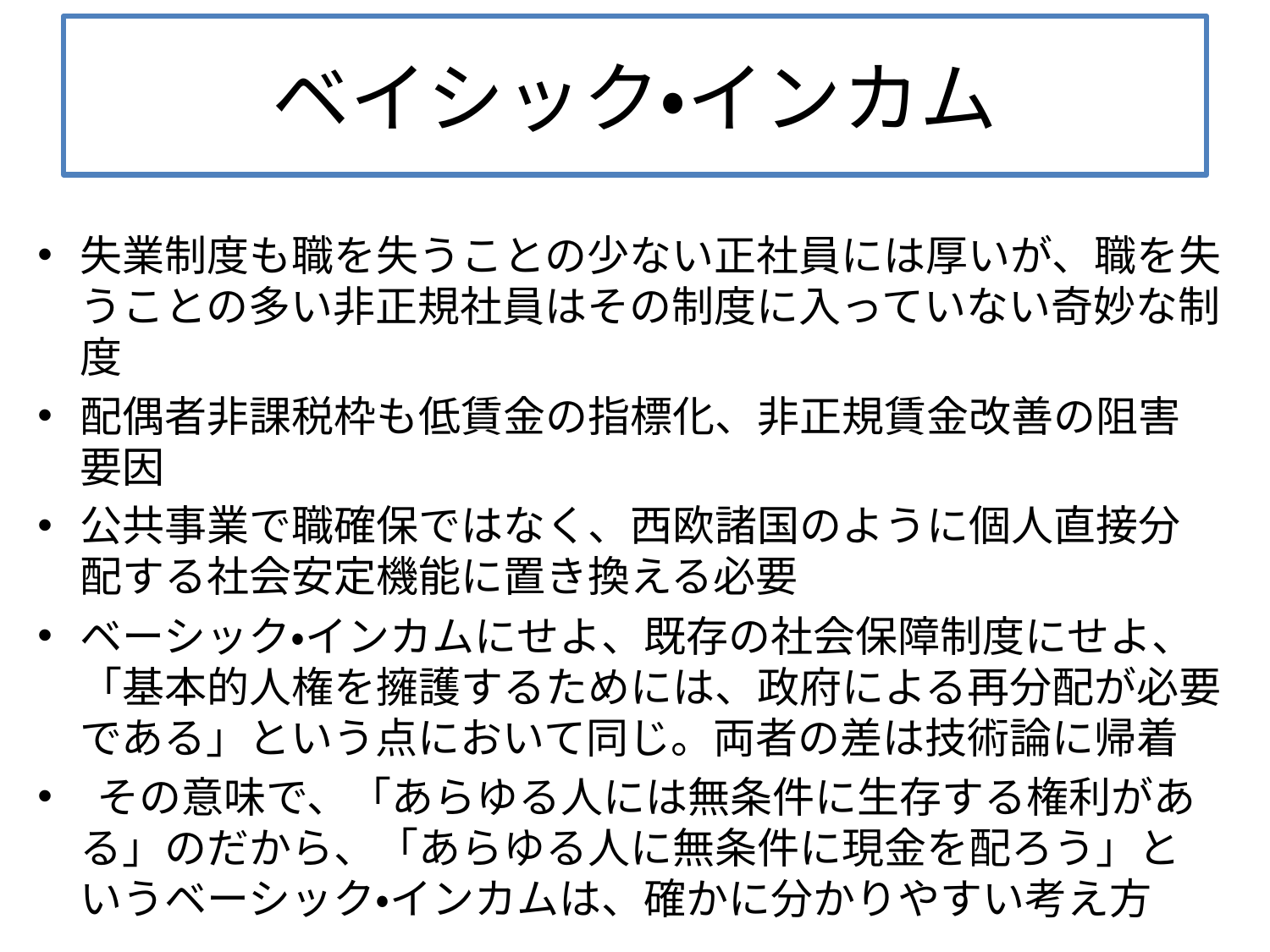

# ベイシック・インカム
失業制度も職を失うことの少ない正社員には厚いが、職を失うことの多い非正規社員はその制度に入っていない奇妙な制度
配偶者非課税枠も低賃金の指標化、非正規賃金改善の阻害要因
公共事業で職確保ではなく、西欧諸国のように個人直接分配する社会安定機能に置き換える必要
ベーシック・インカムにせよ、既存の社会保障制度にせよ、「基本的人権を擁護するためには、政府による再分配が必要である」という点において同じ。両者の差は技術論に帰着
 その意味で、「あらゆる人には無条件に生存する権利がある」のだから、「あらゆる人に無条件に現金を配ろう」というベーシック・インカムは、確かに分かりやすい考え方